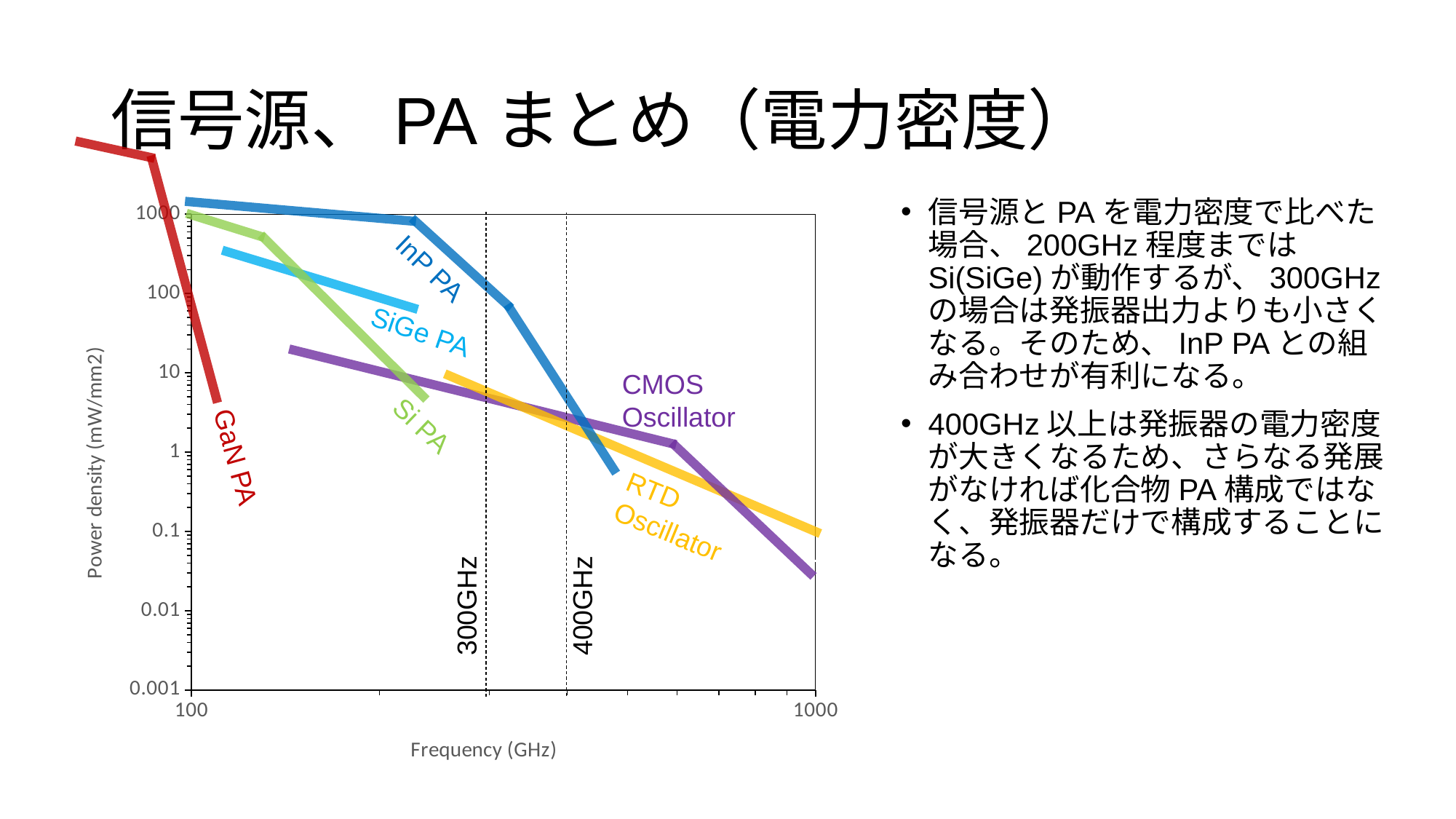

# 信号源、PAまとめ（電力密度）
信号源とPAを電力密度で比べた場合、200GHz程度まではSi(SiGe)が動作するが、300GHzの場合は発振器出力よりも小さくなる。そのため、InP PAとの組み合わせが有利になる。
400GHz以上は発振器の電力密度が大きくなるため、さらなる発展がなければ化合物PA構成ではなく、発振器だけで構成することになる。

### Chart

| Category | Power density (mW/mm2) |
|---|---|
InP PA
SiGe PA
CMOS
Oscillator
Si PA
GaN PA
RTD
Oscillator
400GHz
300GHz